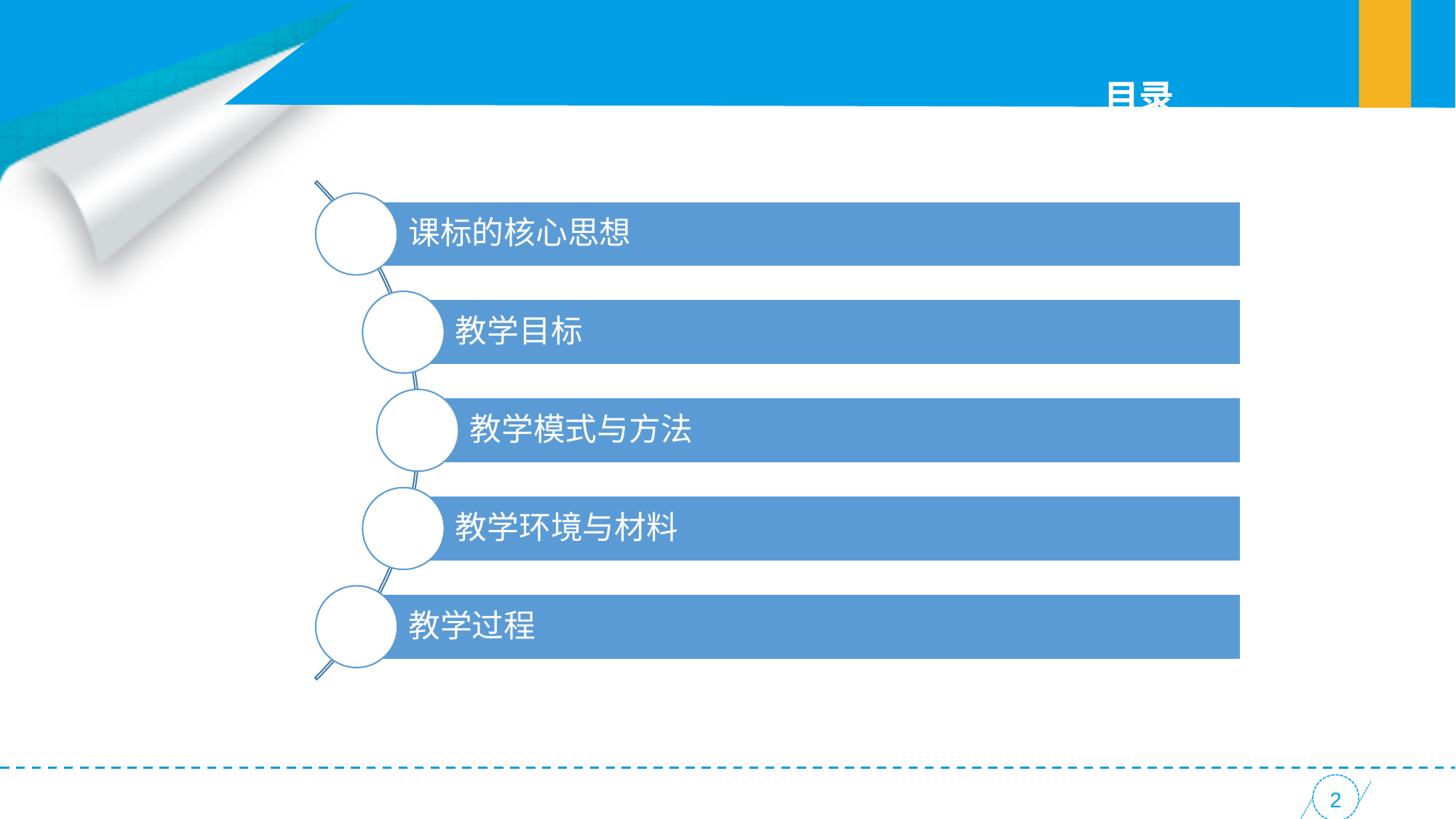

目录
课标的核心思想
教学目标
教学模式与方法
教学环境与材料
教学过程
2